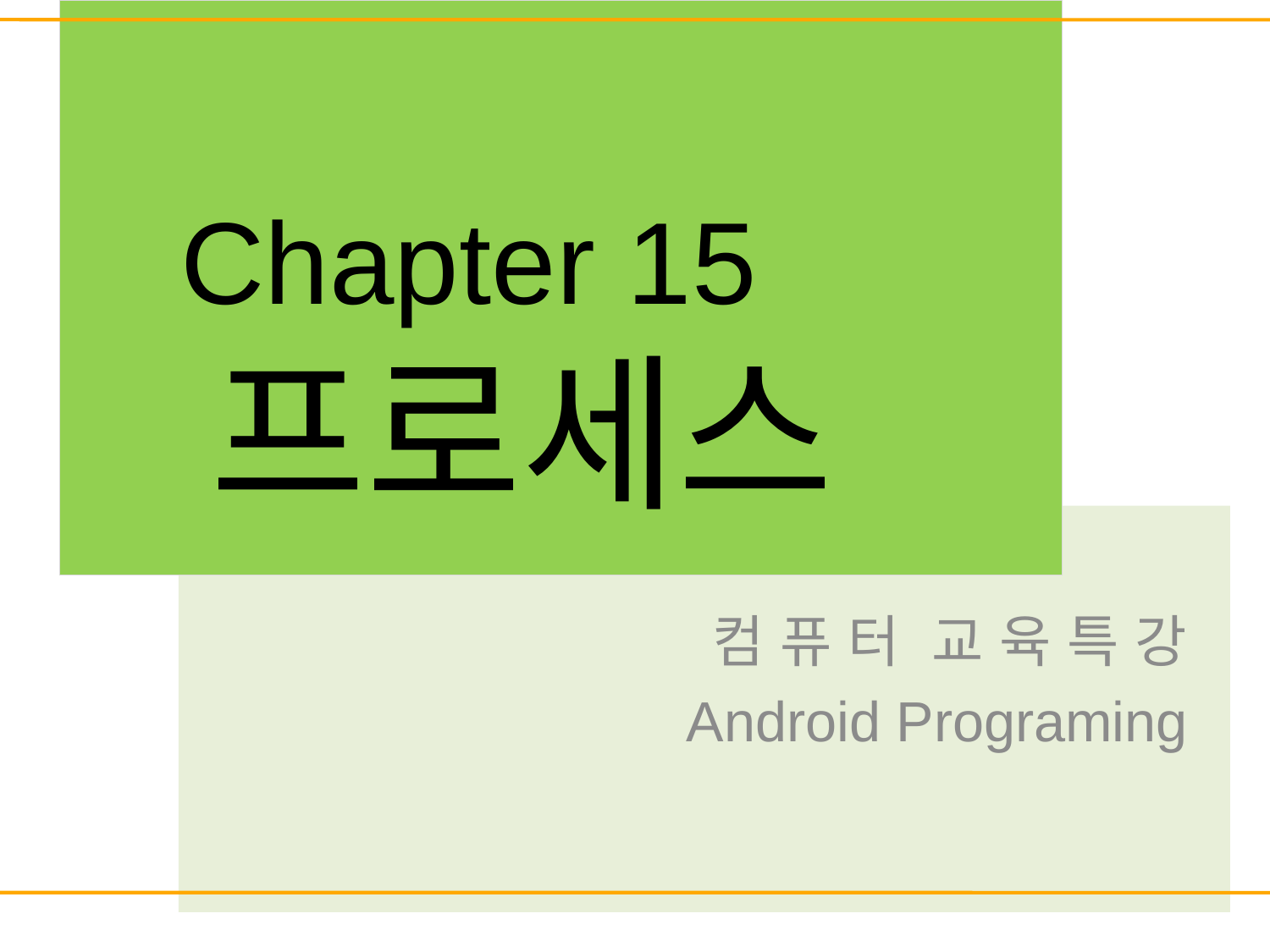

# Chapter 15 프로세스
컴 퓨 터  교 육 특 강
Android Programing